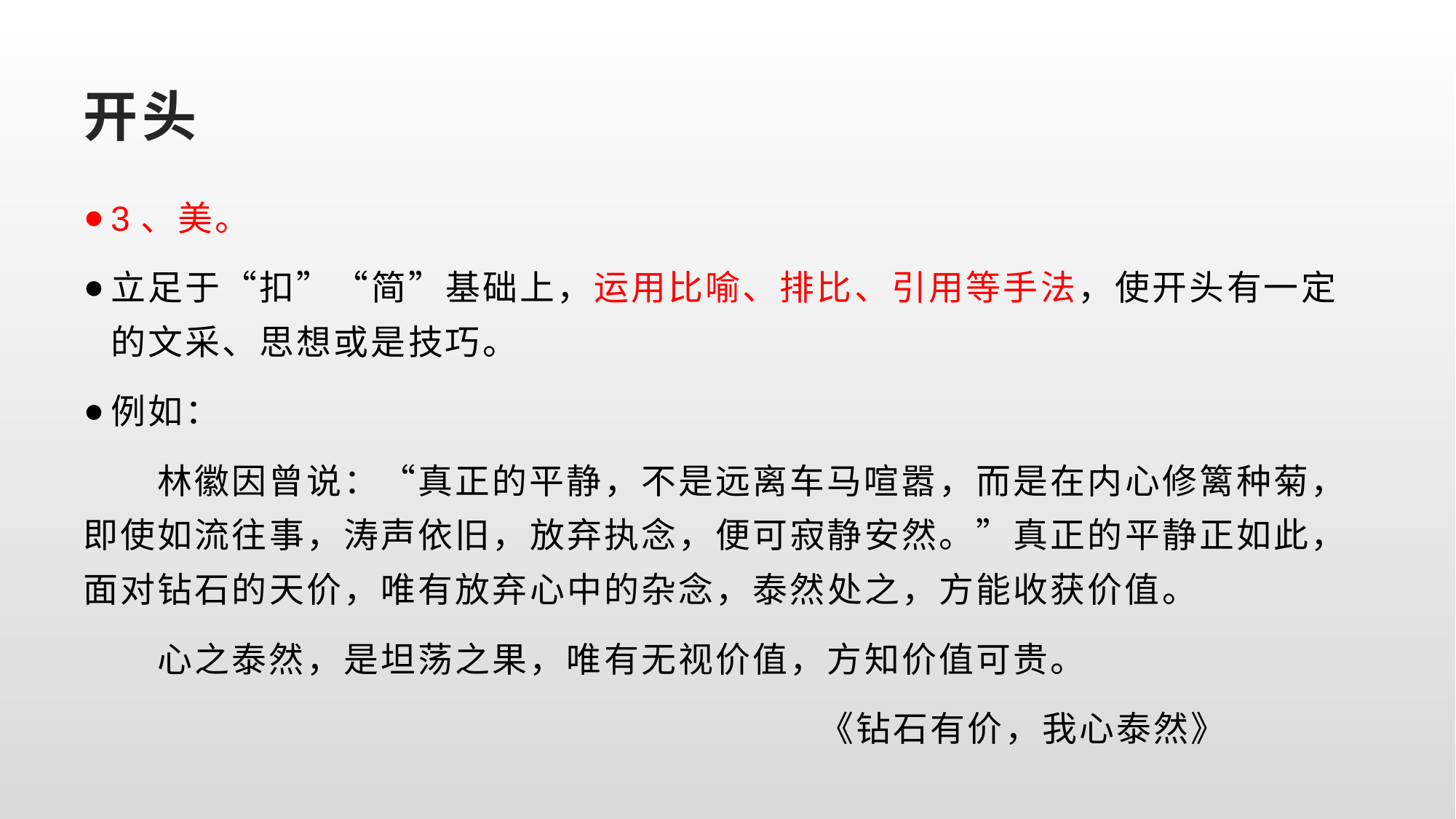

# 开头
3、美。
立足于“扣”“简”基础上，运用比喻、排比、引用等手法，使开头有一定的文采、思想或是技巧。
例如：
林徽因曾说：“真正的平静，不是远离车马喧嚣，而是在内心修篱种菊，即使如流往事，涛声依旧，放弃执念，便可寂静安然。”真正的平静正如此，面对钻石的天价，唯有放弃心中的杂念，泰然处之，方能收获价值。
心之泰然，是坦荡之果，唯有无视价值，方知价值可贵。
                                                                        《钻石有价，我心泰然》